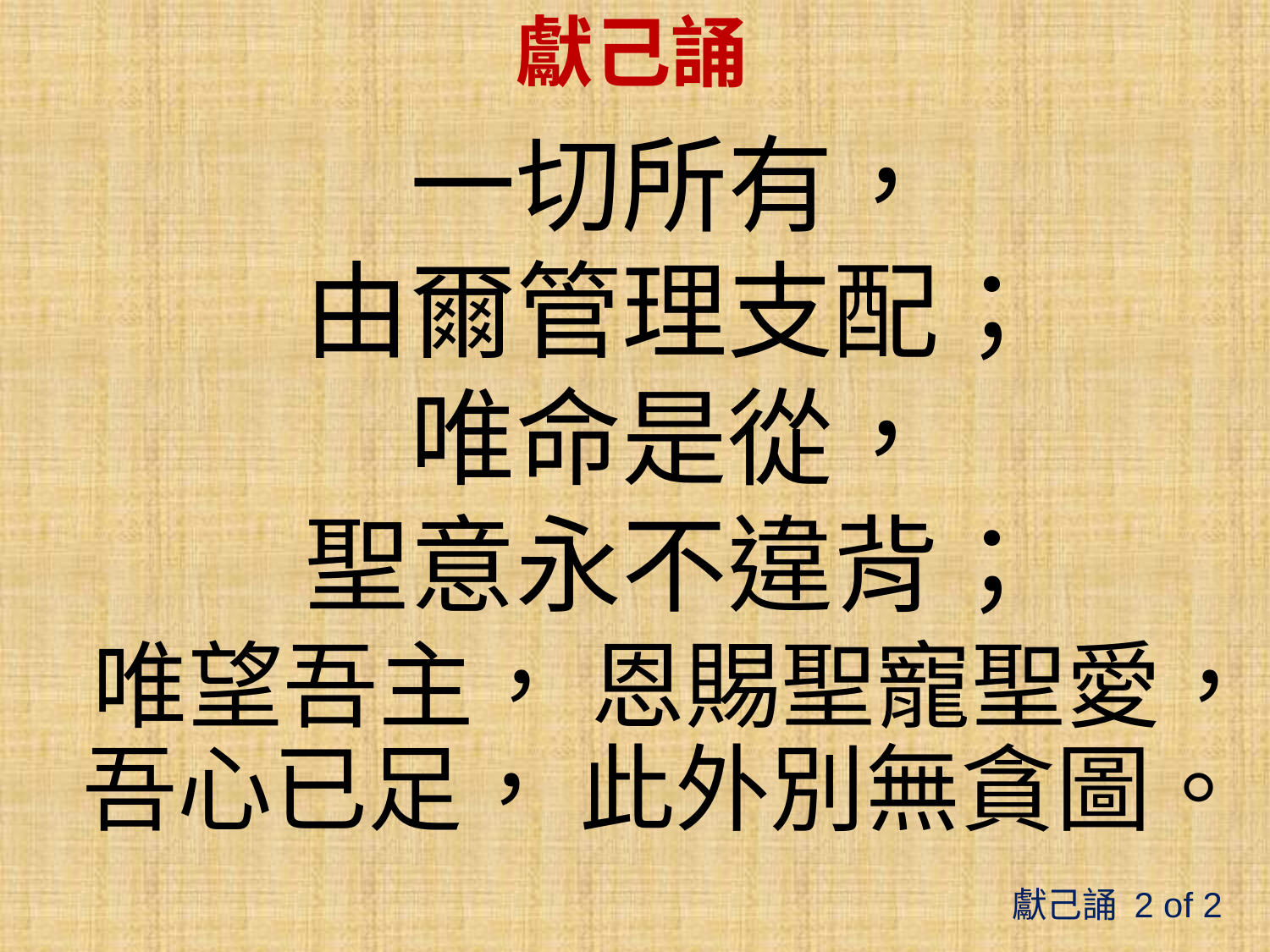

# 獻己誦
一切所有，
由爾管理支配；
唯命是從，
聖意永不違背；
唯望吾主， 恩賜聖寵聖愛，吾心已足， 此外別無貪圖。

獻己誦 2 of 2